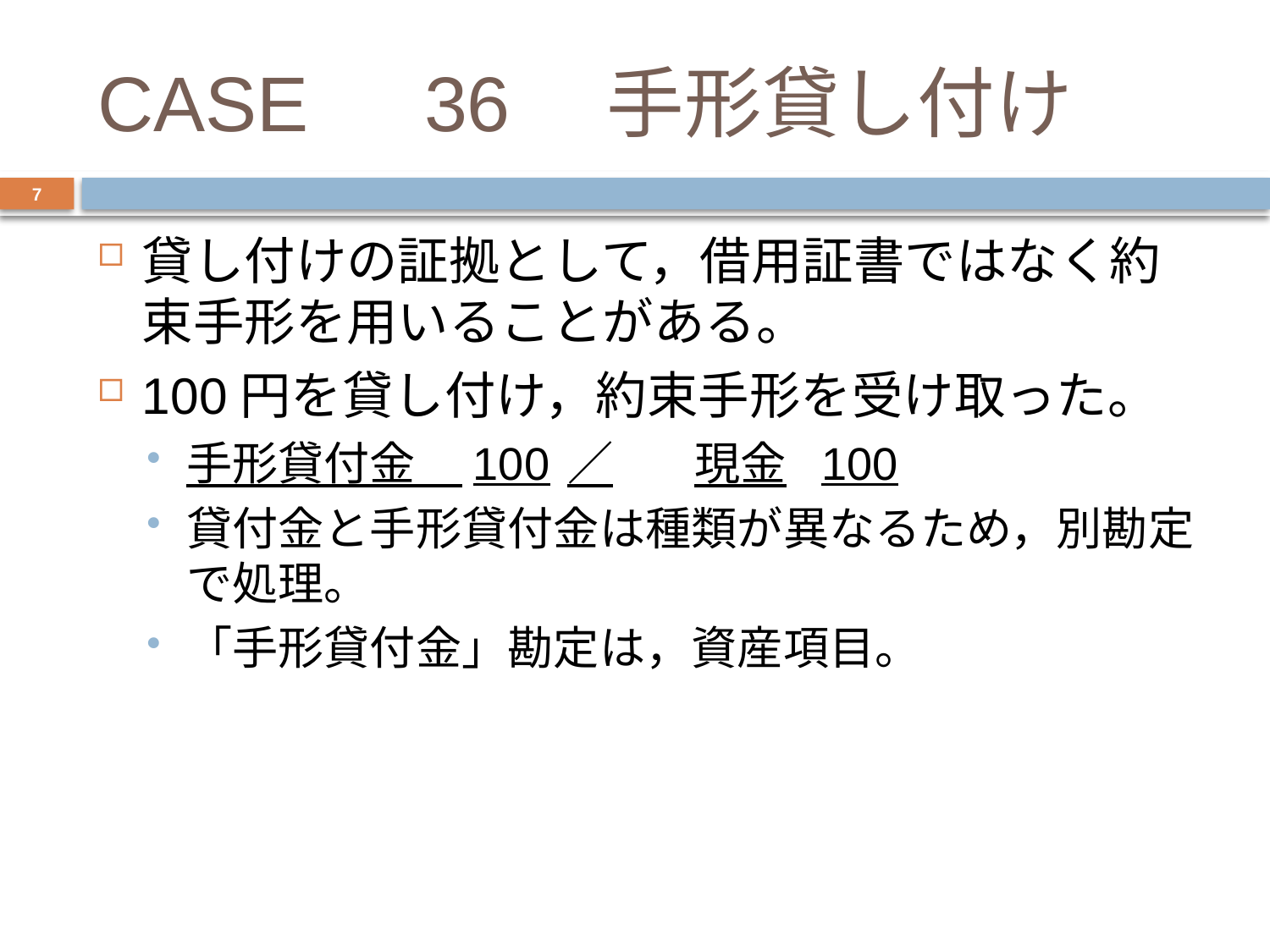

# CASE　36　手形貸し付け
7
貸し付けの証拠として，借用証書ではなく約束手形を用いることがある。
100円を貸し付け，約束手形を受け取った。
手形貸付金　100	／	現金	100
貸付金と手形貸付金は種類が異なるため，別勘定で処理。
「手形貸付金」勘定は，資産項目。